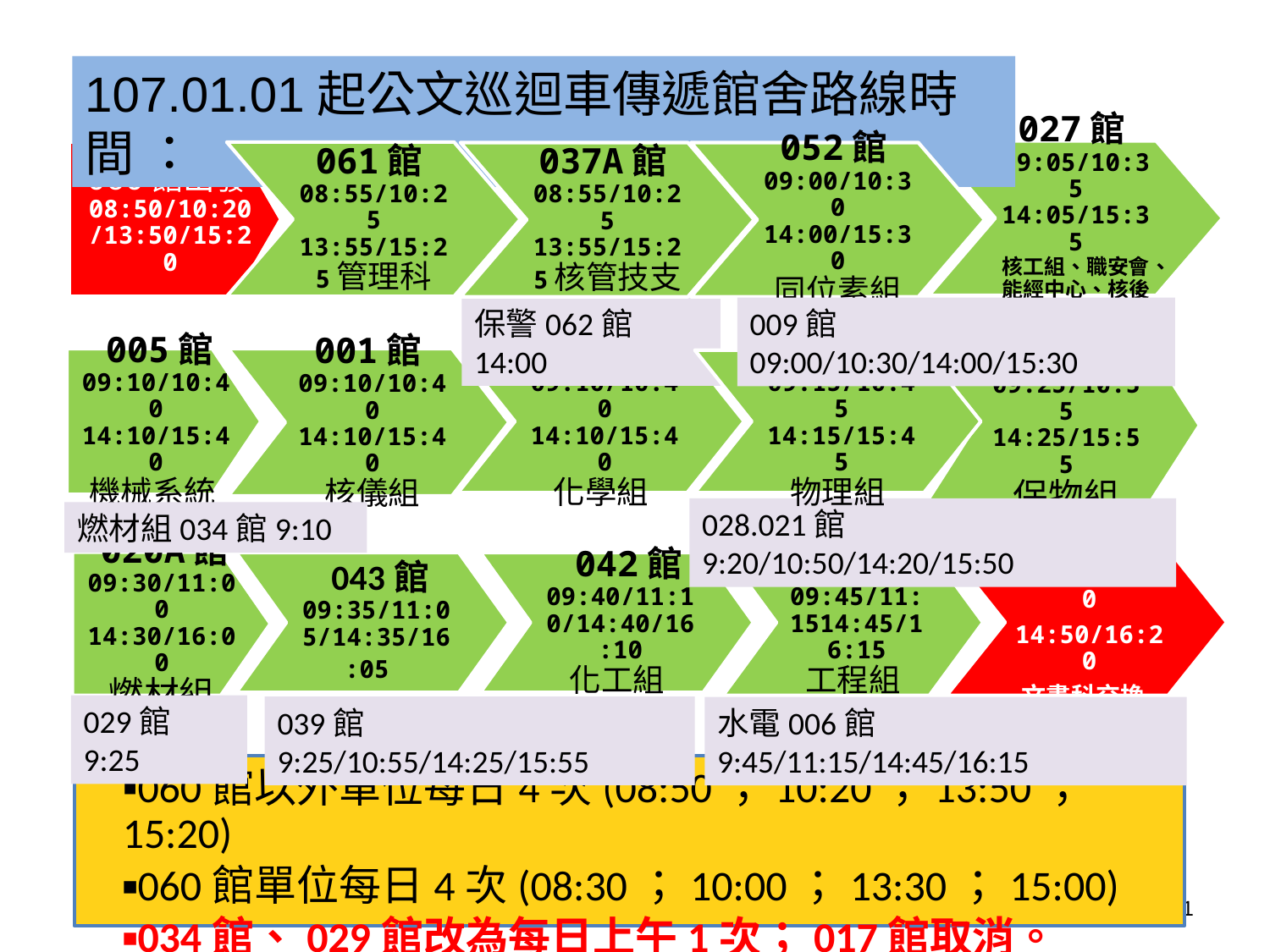

107.01.01起公文巡迴車傳遞館舍路線時間 ：
027館09:05/10:35
14:05/15:35
核工組、職安會、能經中心、核後端中心
060館出發08:50/10:20 /13:50/15:20
061館08:55/10:25
13:55/15:25管理科
037A館08:55/10:25
13:55/15:25核管技支
052館09:00/10:30
14:00/15:30
同位素組

保警062館14:00
009館09:00/10:30/14:00/15:30
 008館
09:25/10:55
14:25/15:55
保物組
 005館
09:10/10:40
14:10/15:40
機械系統
013館
09:45/11:1514:45/16:15
工程組
 043館
09:35/11:05/14:35/16:05
  042館
09:40/11:10/14:40/16:10
化工組
001館09:10/10:40
14:10/15:40
核儀組
054館
09:15/10:45
14:15/15:45
物理組
002館
09:10/10:40
14:10/15:40
化學組
028.021館9:20/10:50/14:20/15:50
燃材組034館9:10
060館
09:50/11:20
14:50/16:20
文書科交換
 020A館
09:30/11:00
14:30/16:00
燃材組
029館9:25
039館9:25/10:55/14:25/15:55
水電006館9:45/11:15/14:45/16:15
▪060館以外單位每日4次(08:50；10:20；13:50；15:20)
▪060館單位每日4次(08:30；10:00；13:30；15:00)
▪034館、029館改為每日上午1次；017館取消。

1